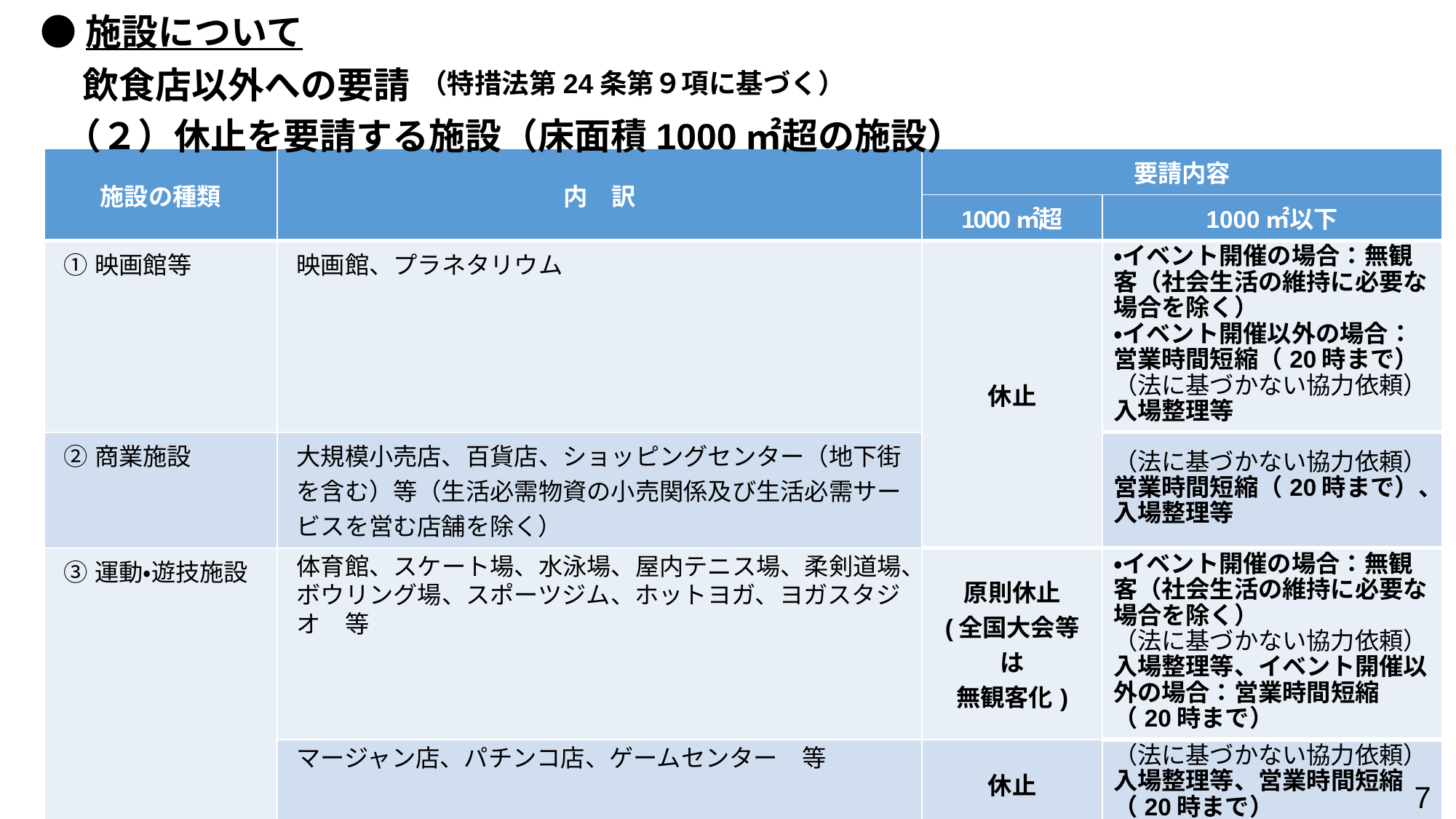

●施設について
飲食店以外への要請
（特措法第24条第９項に基づく）
（２）休止を要請する施設（床面積1000㎡超の施設）
| 施設の種類 | 内　訳 | 要請内容 |  |
| --- | --- | --- | --- |
|  |  | 1000㎡超 | 1000㎡以下 |
| ①映画館等 | 映画館、プラネタリウム | 休止 | ・イベント開催の場合：無観客（社会生活の維持に必要な場合を除く） ・イベント開催以外の場合：営業時間短縮（20時まで） （法に基づかない協力依頼） 入場整理等 |
| ②商業施設 | 大規模小売店、百貨店、ショッピングセンター（地下街を含む）等（生活必需物資の小売関係及び生活必需サービスを営む店舗を除く） |  | （法に基づかない協力依頼） 営業時間短縮（20時まで）、入場整理等 |
| ③運動・遊技施設 | 体育館、スケート場、水泳場、屋内テニス場、柔剣道場、ボウリング場、スポーツジム、ホットヨガ、ヨガスタジオ　等 | 原則休止 (全国大会等は 無観客化) | ・イベント開催の場合：無観客（社会生活の維持に必要な場合を除く） （法に基づかない協力依頼） 入場整理等、イベント開催以外の場合：営業時間短縮（20時まで） |
|  | マージャン店、パチンコ店、ゲームセンター　等 | 休止 | （法に基づかない協力依頼） 入場整理等、営業時間短縮（20時まで） |
7